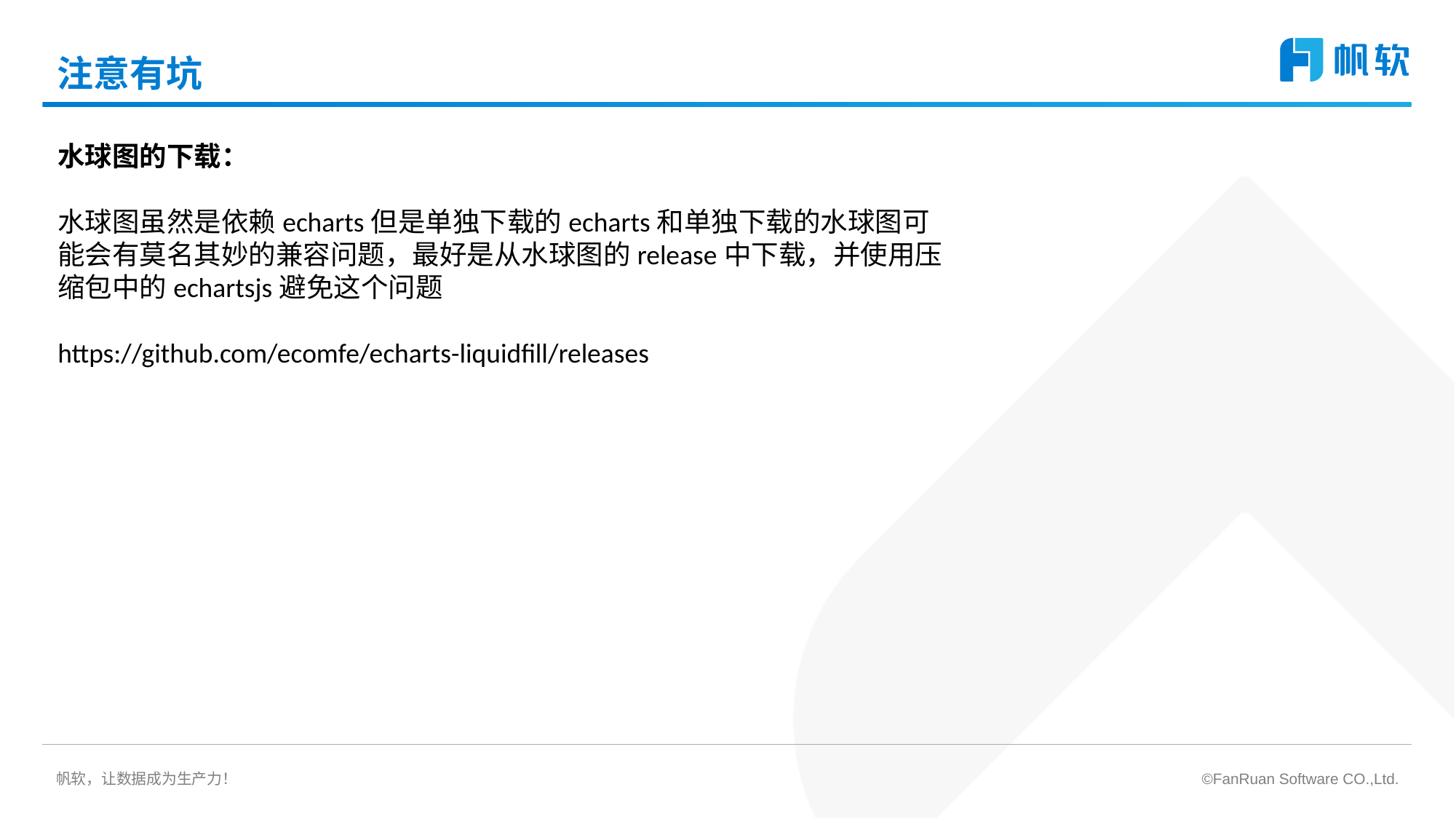

# 注意有坑
水球图的下载：

水球图虽然是依赖echarts但是单独下载的echarts和单独下载的水球图可能会有莫名其妙的兼容问题，最好是从水球图的release中下载，并使用压缩包中的echartsjs避免这个问题

https://github.com/ecomfe/echarts-liquidfill/releases